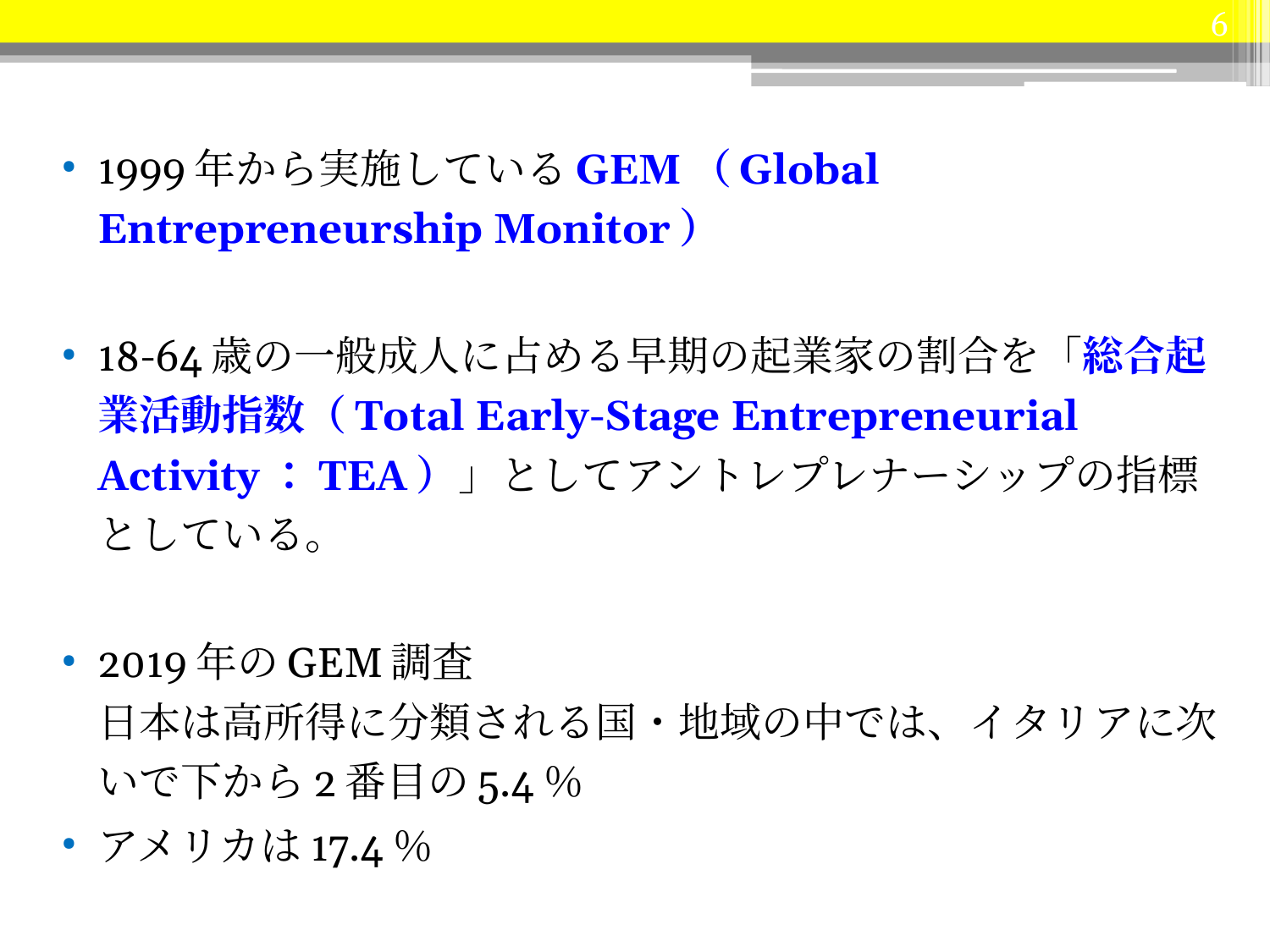

6
1999年から実施しているGEM（Global Entrepreneurship Monitor）

18-64歳の一般成人に占める早期の起業家の割合を「総合起業活動指数（Total Early-Stage Entrepreneurial Activity：TEA）」としてアントレプレナーシップの指標としている。

2019年のGEM調査
日本は高所得に分類される国・地域の中では、イタリアに次いで下から2番目の5.4％
アメリカは17.4％